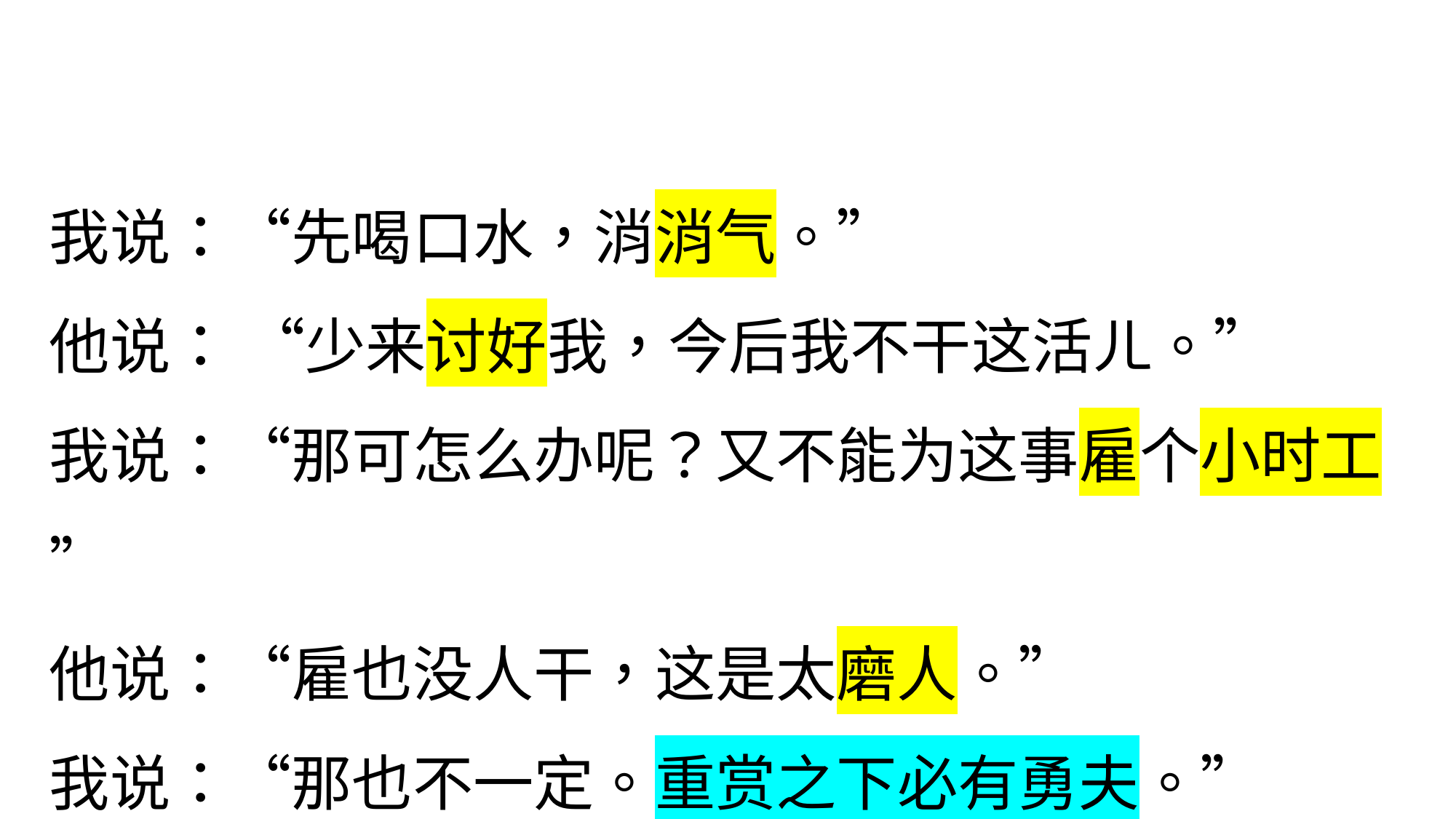

我说：“先喝口水，消消气。”
他说： “少来讨好我，今后我不干这活ㄦ。”
我说：“那可怎么办呢？又不能为这事雇个小时工”
他说：“雇也没人干，这是太磨人。”
我说：“那也不一定。重赏之下必有勇夫。”